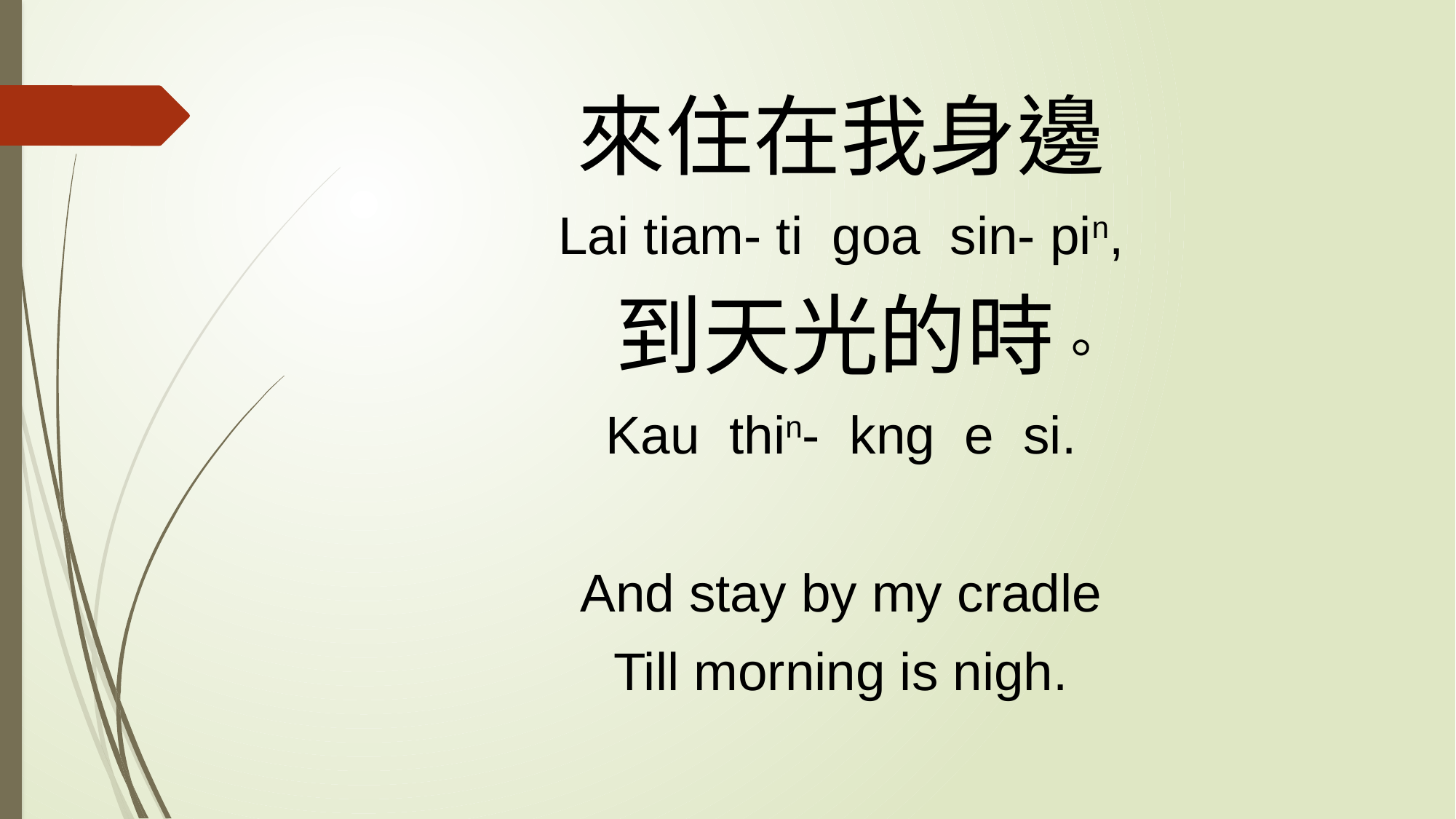

來住在我身邊
Lai tiam- ti  goa  sin- pin,
 到天光的時。
Kau  thin-  kng  e  si.

And stay by my cradle
Till morning is nigh.